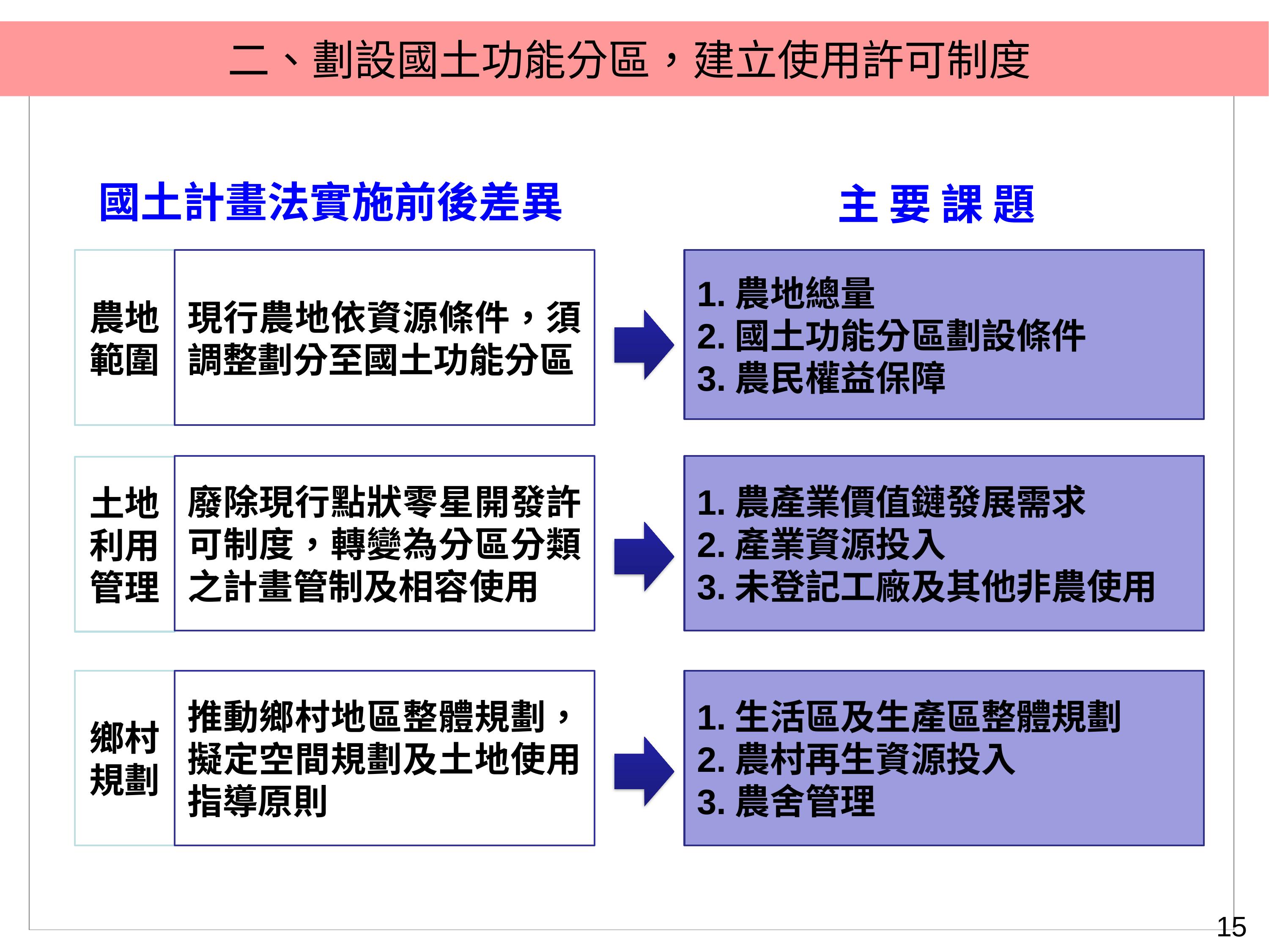

二、劃設國土功能分區，建立使用許可制度
國土計畫法實施前後差異
主 要 課 題
1.農地總量
2.國土功能分區劃設條件
3.農民權益保障
農地範圍
現行農地依資源條件，須調整劃分至國土功能分區

廢除現行點狀零星開發許可制度，轉變為分區分類之計畫管制及相容使用
1.農產業價值鏈發展需求
2.產業資源投入
3.未登記工廠及其他非農使用
土地利用管理

鄉村規劃
推動鄉村地區整體規劃，擬定空間規劃及土地使用指導原則
1.生活區及生產區整體規劃
2.農村再生資源投入
3.農舍管理

15